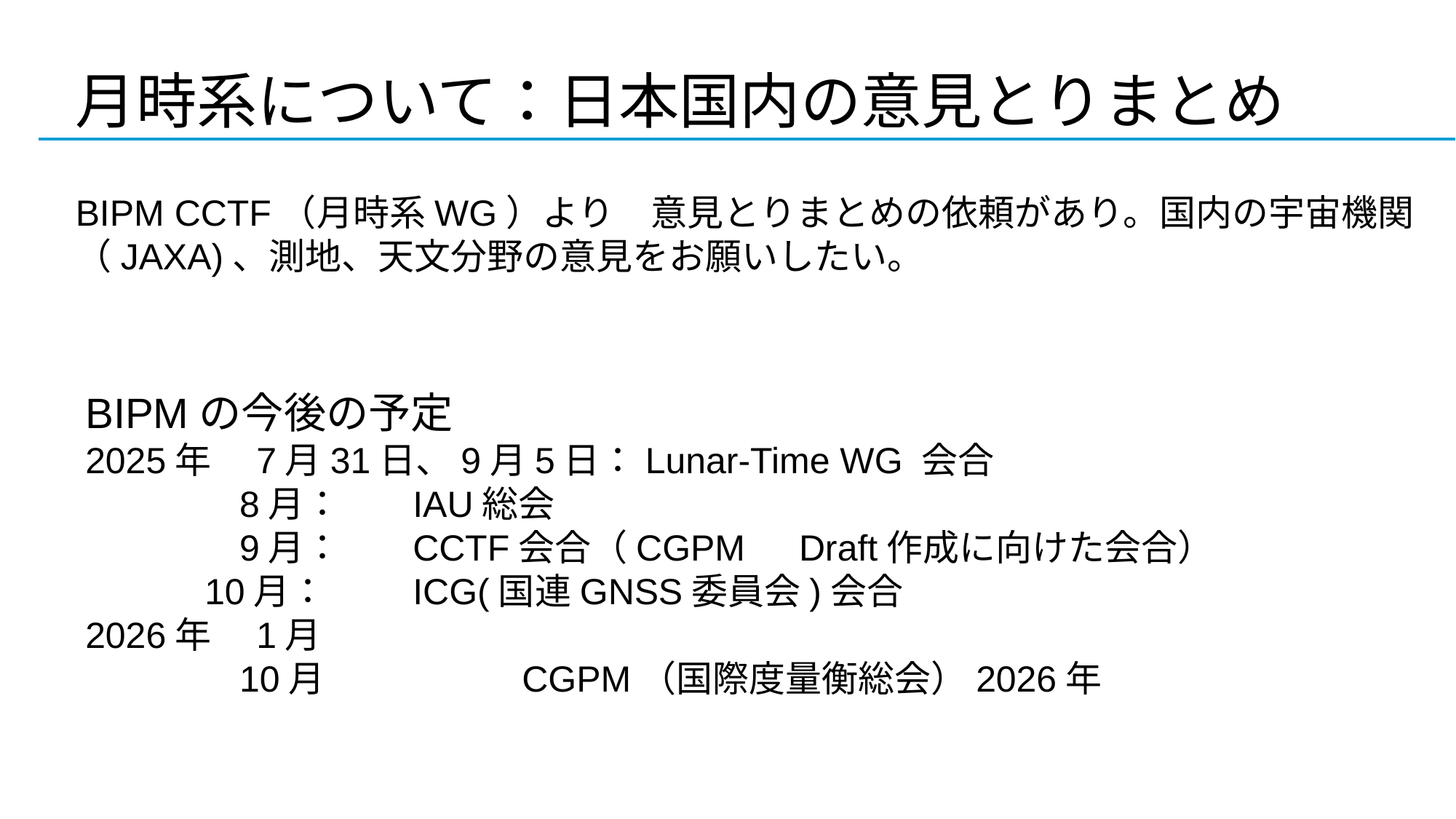

# 月時系について：日本国内の意見とりまとめ
BIPM CCTF（月時系WG）より　意見とりまとめの依頼があり。国内の宇宙機関（JAXA)、測地、天文分野の意見をお願いしたい。
BIPMの今後の予定
2025年　7月31日、9月5日：Lunar-Time WG 会合
	　8月：	IAU総会
	　9月：	CCTF会合（CGPM　Draft作成に向けた会合）
	 10月：　	ICG(国連GNSS委員会)会合
2026年　1月
	　10月		CGPM（国際度量衡総会）2026年